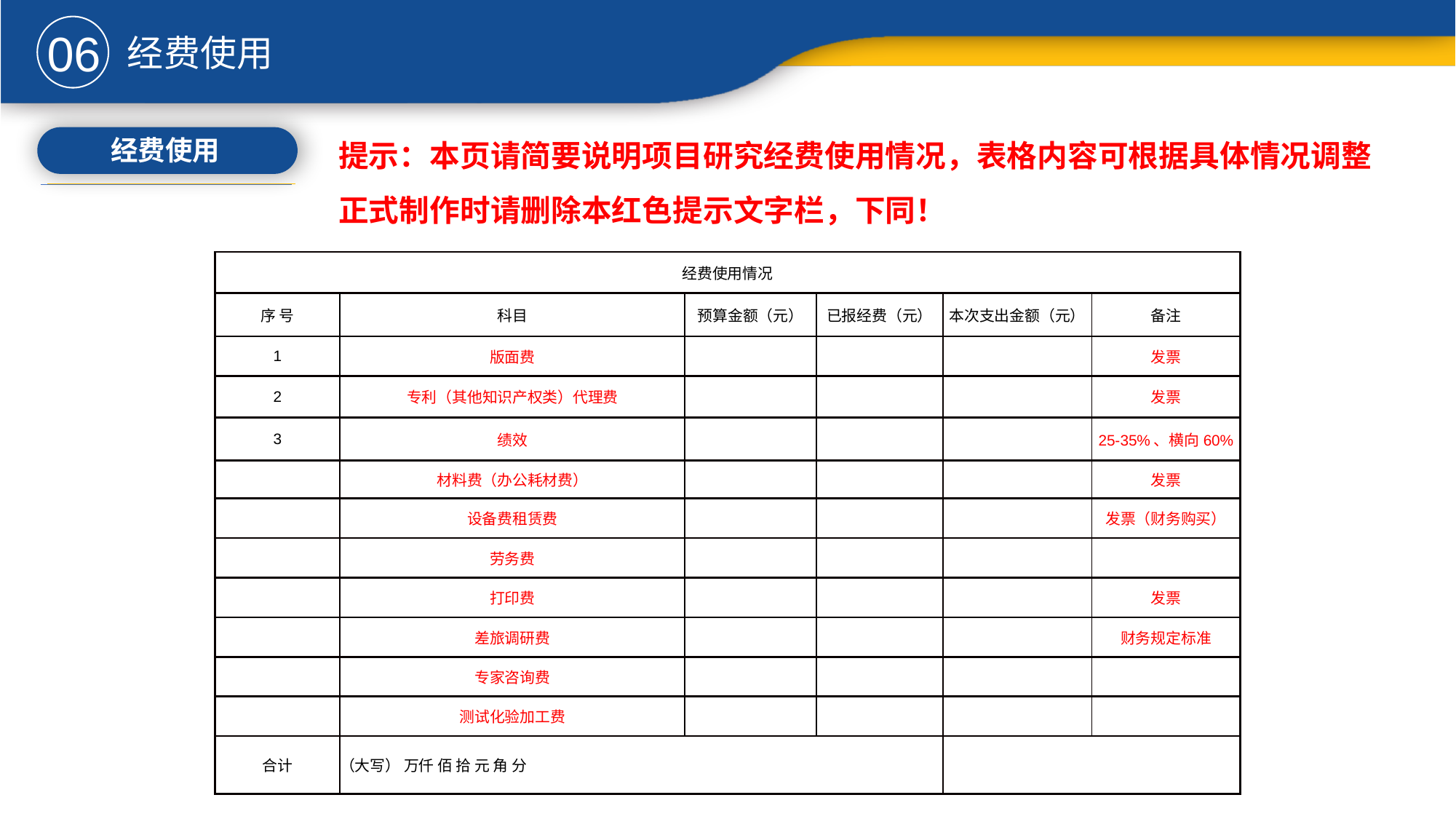

06
经费使用
提示：本页请简要说明项目研究经费使用情况，表格内容可根据具体情况调整
正式制作时请删除本红色提示文字栏，下同！

       经费使用
| 经费使用情况 |  |  |  |  |  |
| --- | --- | --- | --- | --- | --- |
| 序 号 | 科目 | 预算金额（元） | 已报经费（元） | 本次支出金额（元） | 备注 |
| 1 | 版面费 |  |  |  | 发票 |
| 2 | 专利（其他知识产权类）代理费 |  |  |  | 发票 |
| 3 | 绩效 |  |  |  | 25-35%、横向60% |
|  | 材料费（办公耗材费） |  |  |  | 发票 |
|  | 设备费租赁费 |  |  |  | 发票（财务购买） |
|  | 劳务费 |  |  |  |  |
|  | 打印费 |  |  |  | 发票 |
|  | 差旅调研费 |  |  |  | 财务规定标准 |
|  | 专家咨询费 |  |  |  |  |
|  | 测试化验加工费 |  |  |  |  |
| 合计 | （大写） 万仟 佰 拾 元 角 分 |  |  |  |  |